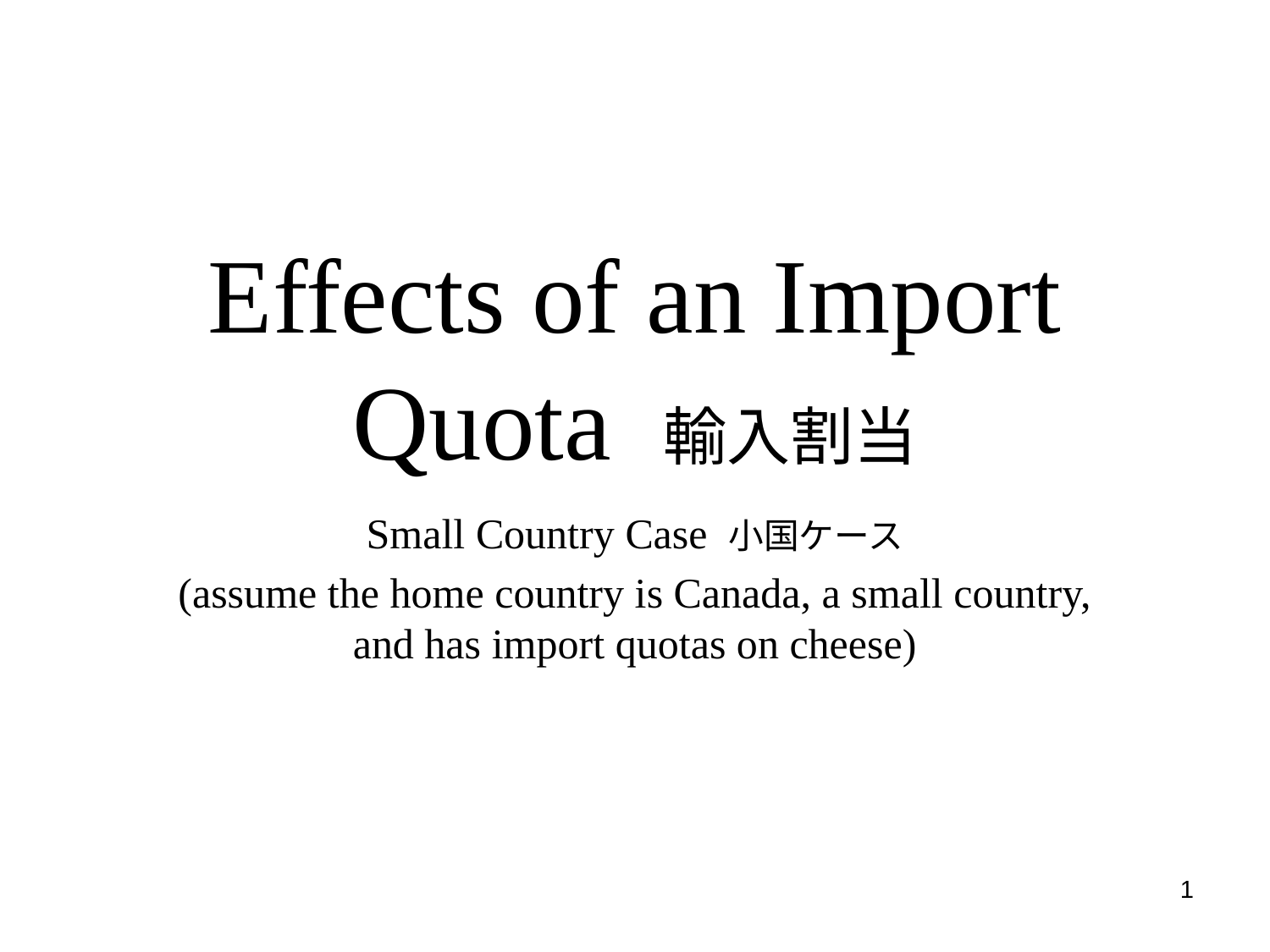

# Effects of an Import Quota 輸入割当
Small Country Case 小国ケース
(assume the home country is Canada, a small country, and has import quotas on cheese)
1